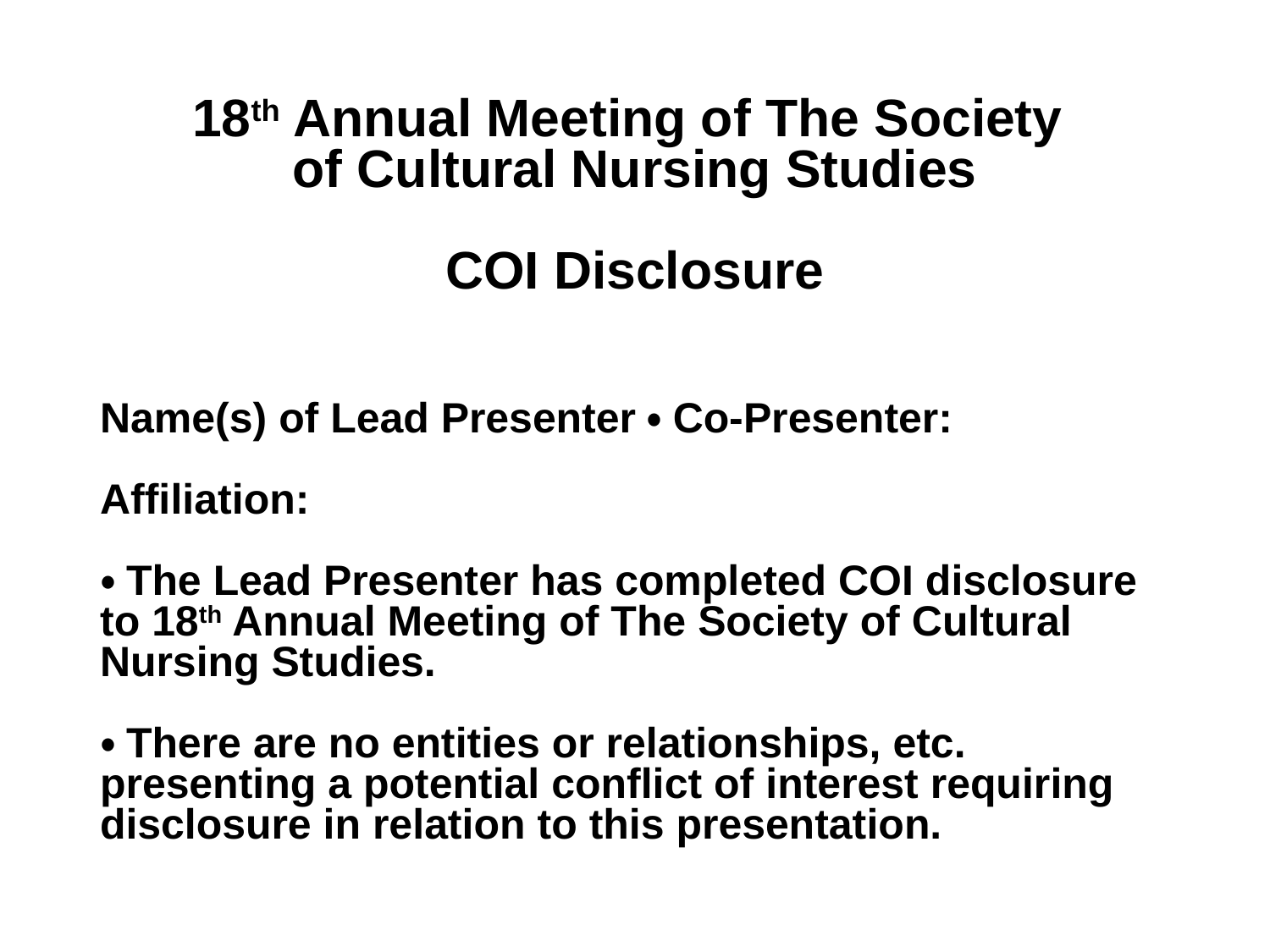

18th Annual Meeting of The Society
of Cultural Nursing Studies

COI Disclosure

Name(s) of Lead Presenter・Co-Presenter:
Affiliation:
・The Lead Presenter has completed COI disclosure to 18th Annual Meeting of The Society of Cultural Nursing Studies.

・There are no entities or relationships, etc. presenting a potential conflict of interest requiring disclosure in relation to this presentation.